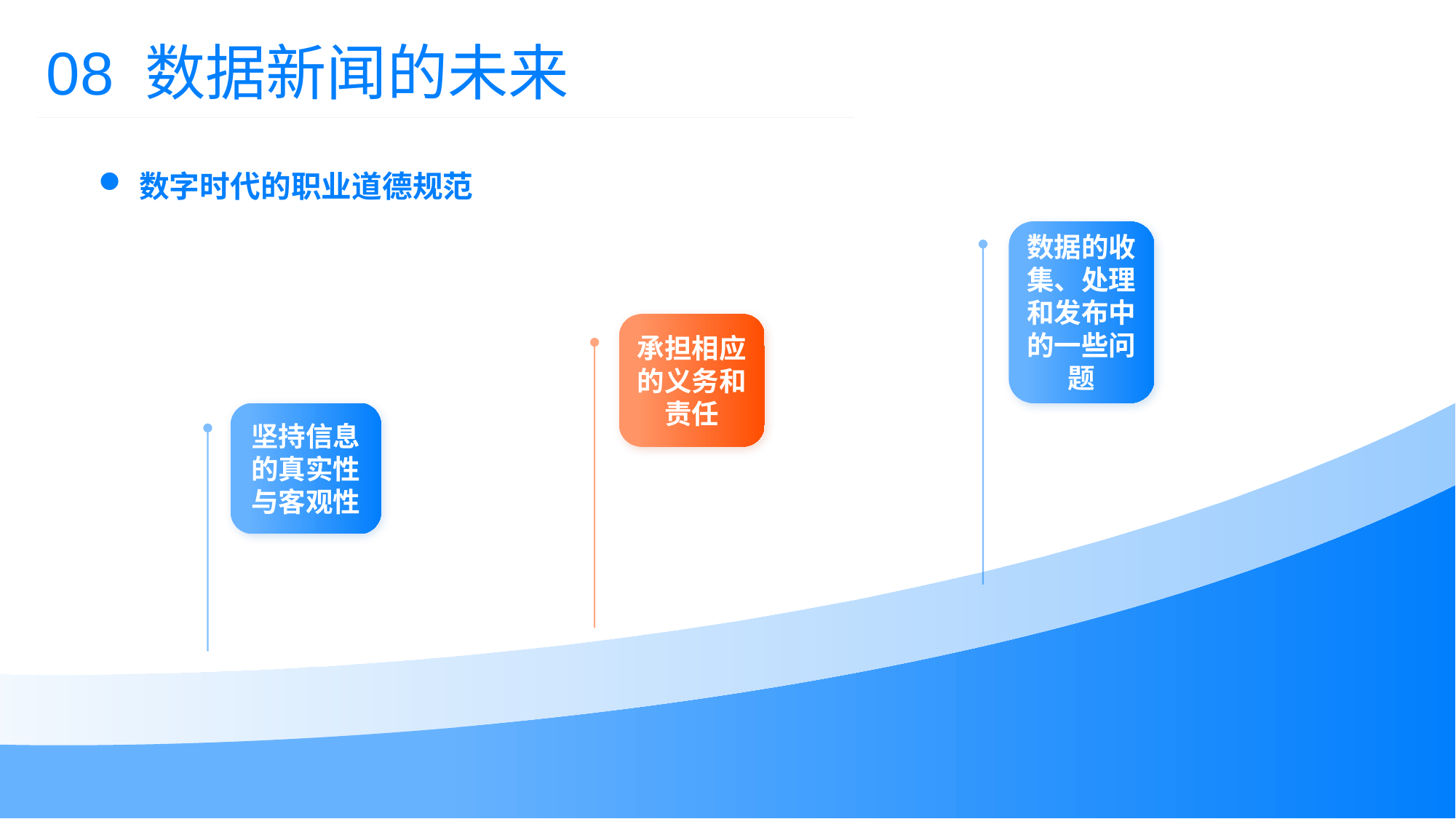

08 数据新闻的未来
数字时代的职业道德规范
数据的收
集、处理
和发布中
的一些问
题
承担相应
的义务和
责任

坚持信息
的真实性
与客观性